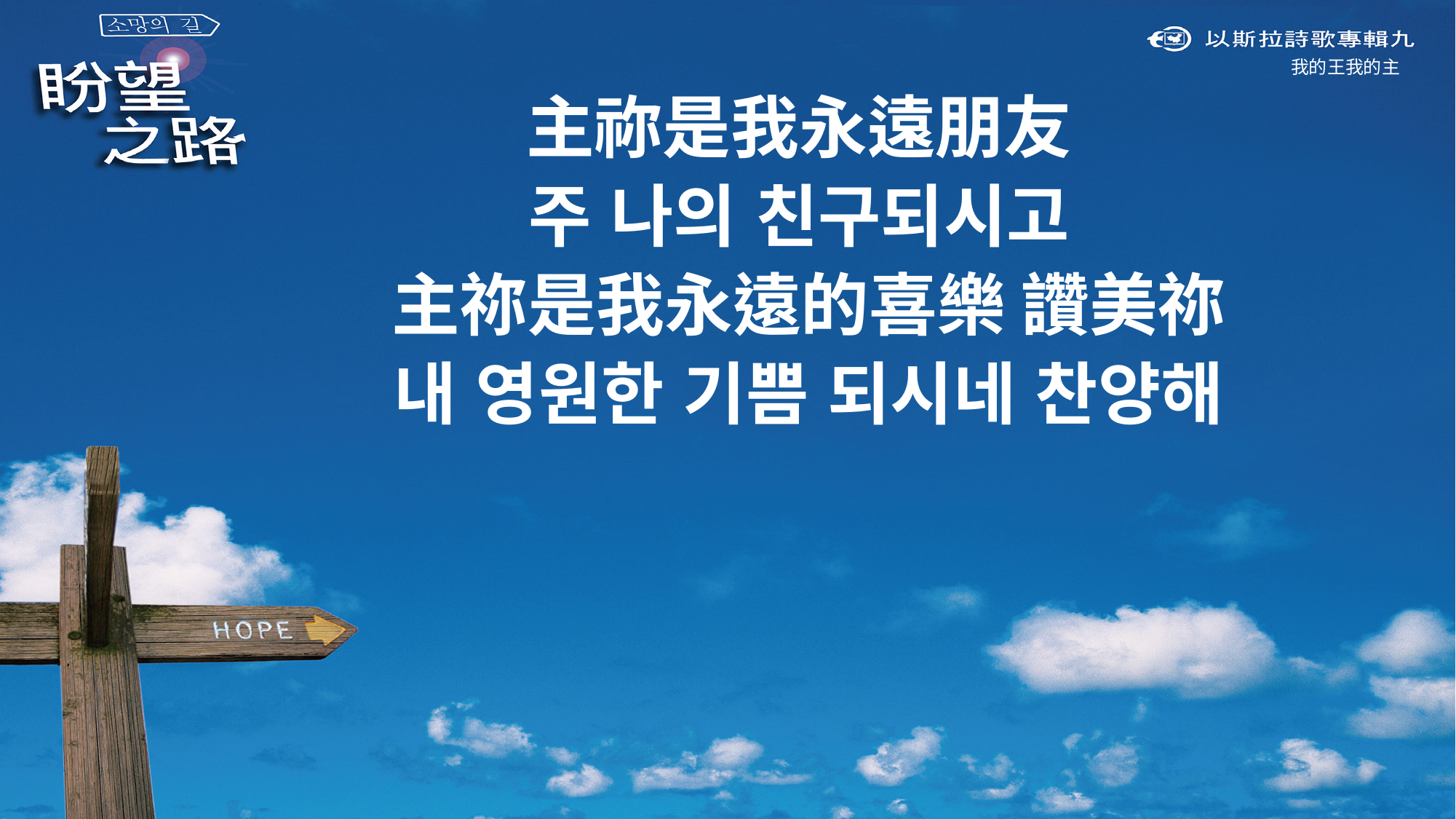

我的王我的主
主祢是我永遠朋友
주 나의 친구되시고
主祢是我永遠的喜樂 讚美祢
내 영원한 기쁨 되시네 찬양해